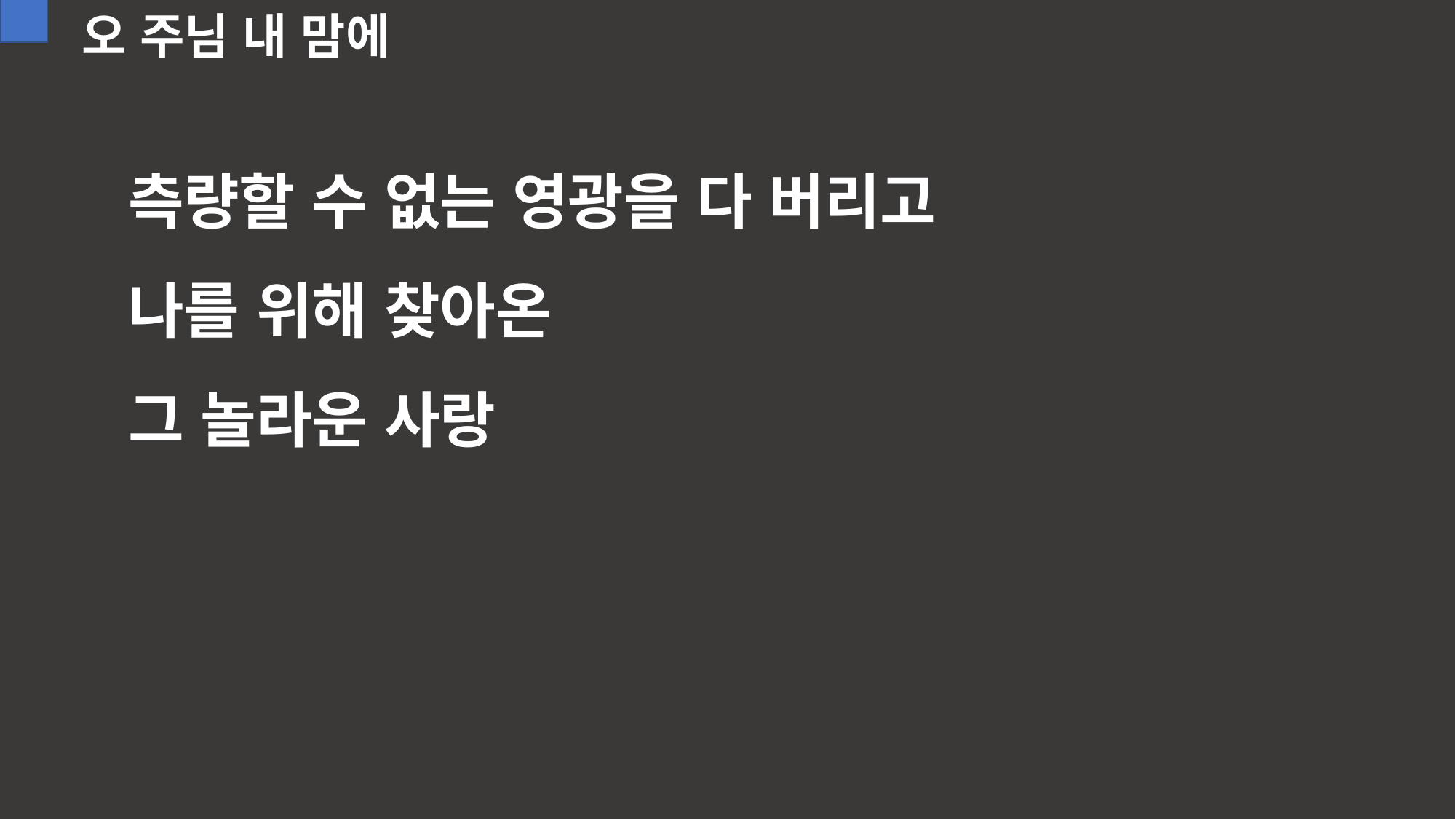

오 주님 내 맘에

측량할 수 없는 영광을 다 버리고
나를 위해 찾아온
그 놀라운 사랑